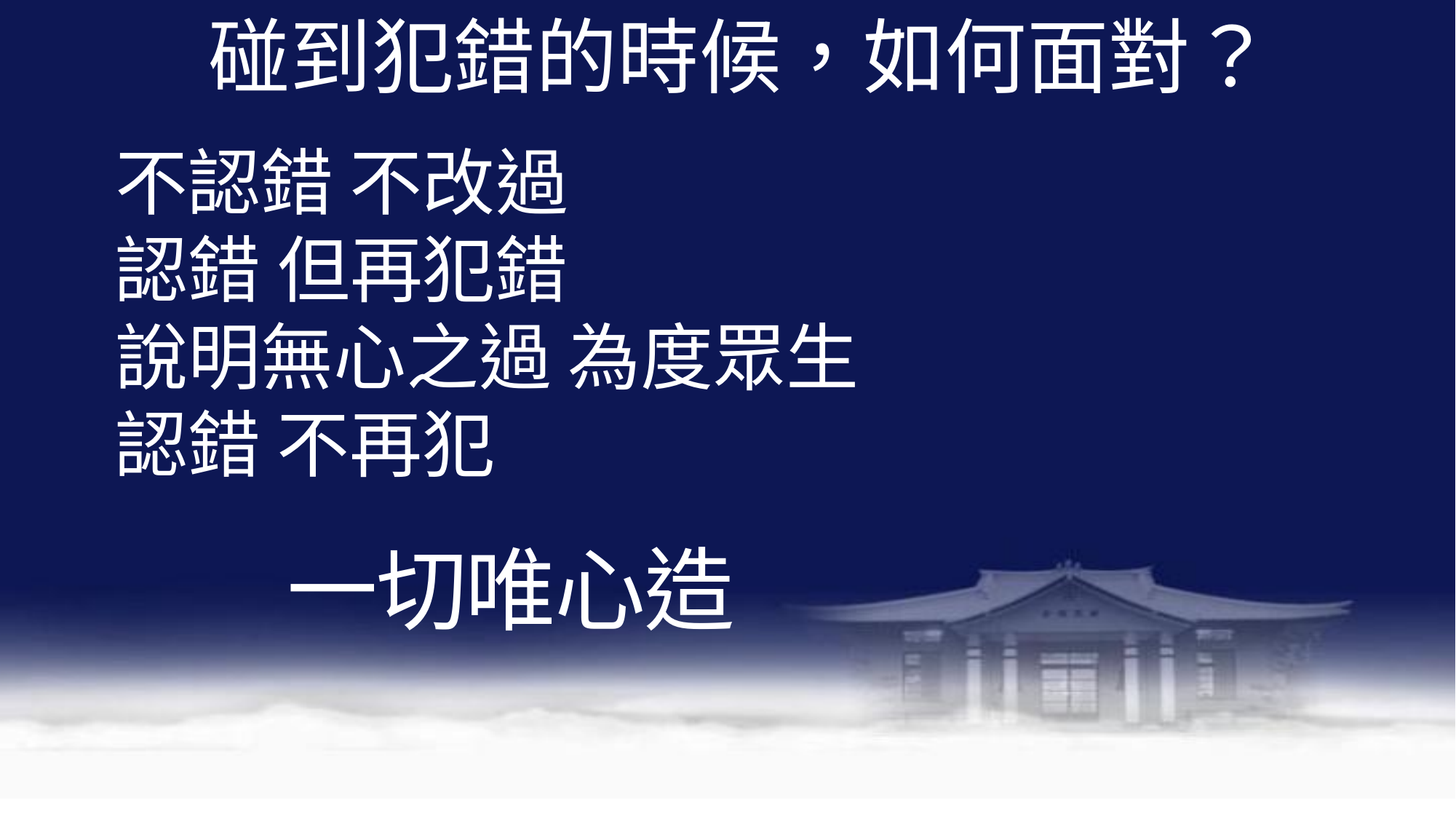

碰到犯錯的時候，如何面對？
不認錯 不改過
認錯 但再犯錯
說明無心之過 為度眾生
認錯 不再犯
一切唯心造